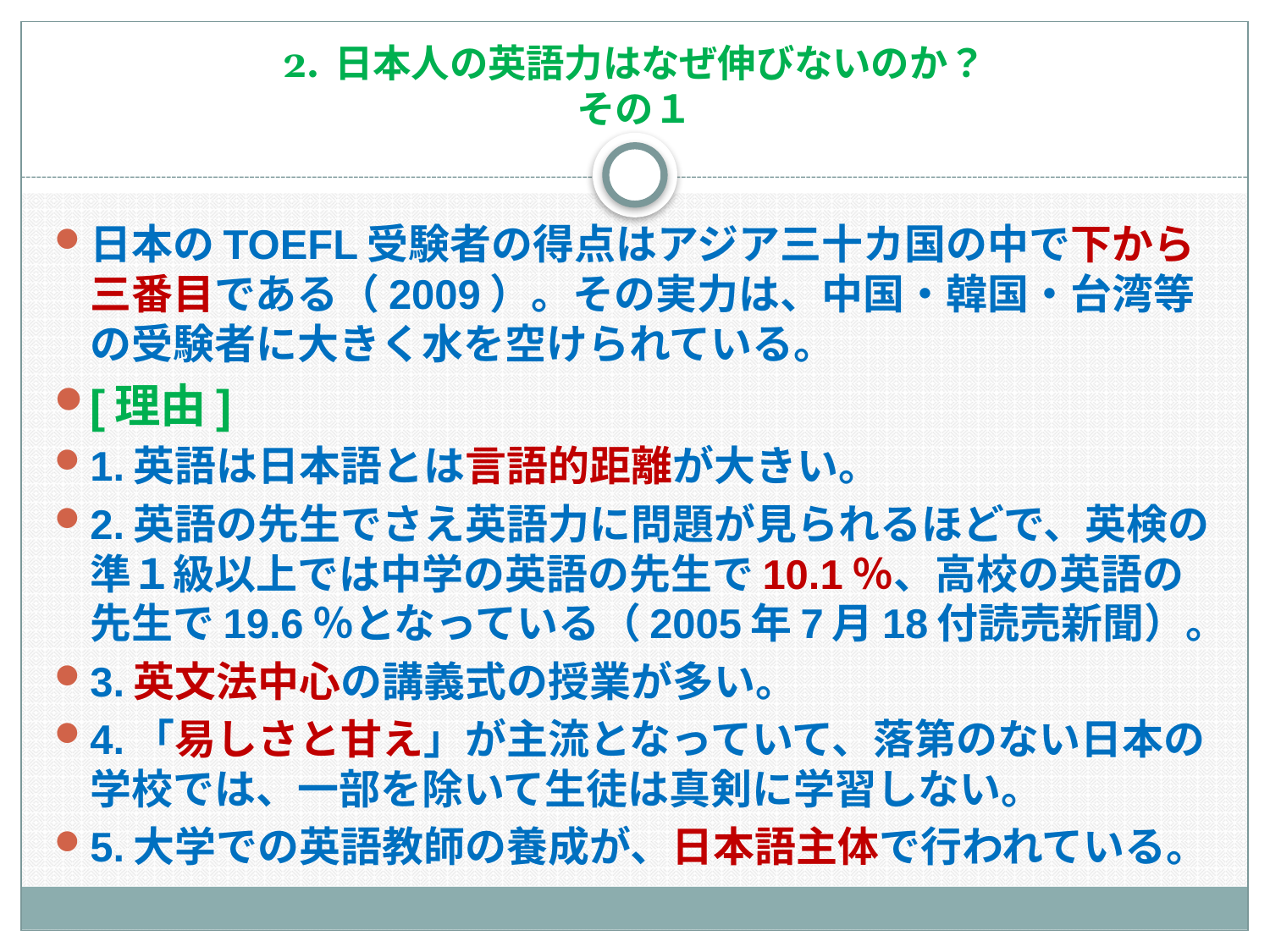

# 2. 日本人の英語力はなぜ伸びないのか？ その１
日本のTOEFL受験者の得点はアジア三十カ国の中で下から三番目である（2009）。その実力は、中国・韓国・台湾等の受験者に大きく水を空けられている。
[理由]
1.英語は日本語とは言語的距離が大きい。
2.英語の先生でさえ英語力に問題が見られるほどで、英検の準１級以上では中学の英語の先生で10.1％、高校の英語の先生で19.6％となっている（2005年7月18付読売新聞）。
3.英文法中心の講義式の授業が多い。
4.「易しさと甘え」が主流となっていて、落第のない日本の学校では、一部を除いて生徒は真剣に学習しない。
5.大学での英語教師の養成が、日本語主体で行われている。